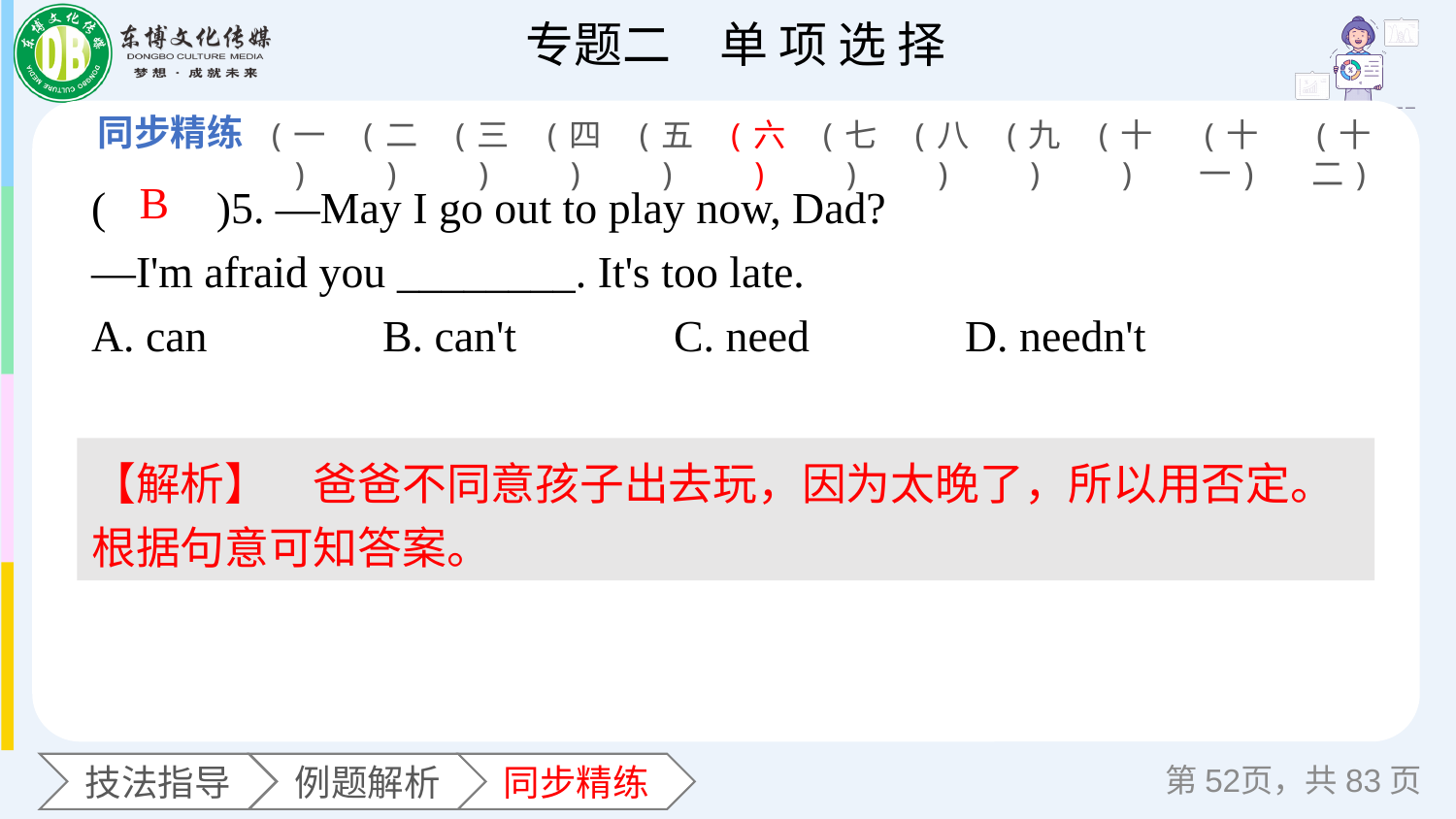

(一)
(二)
(三)
(四)
(五)
(六)
(七)
(八)
(九)
(十)
(十一)
(十二)
(　　)5. —May I go out to play now, Dad?
—I'm afraid you ________. It's too late.
A. can    	B. can't    	C. need    	D. needn't
B
【解析】　爸爸不同意孩子出去玩，因为太晚了，所以用否定。根据句意可知答案。
第52页，共83页